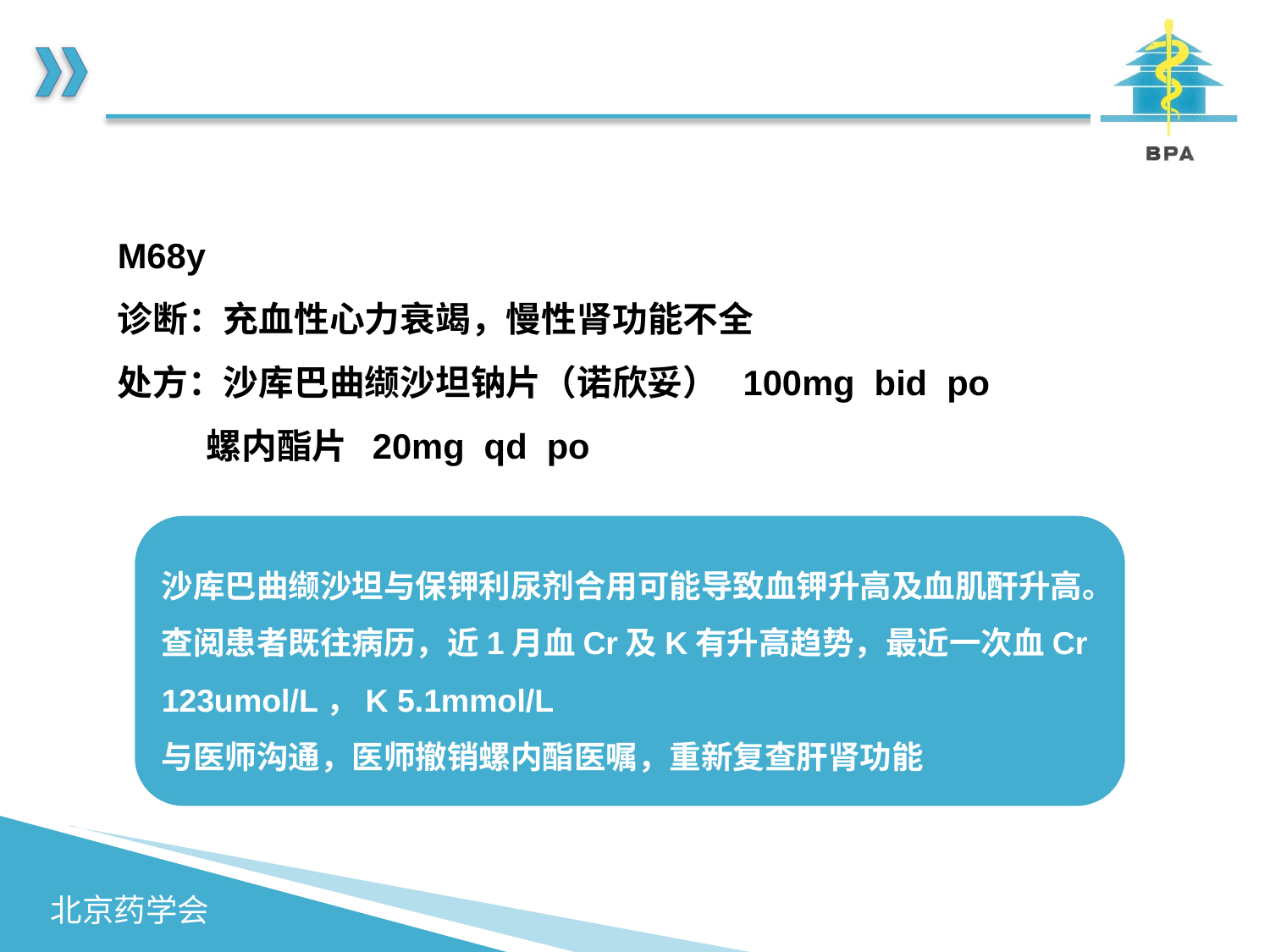

M68y
诊断：充血性心力衰竭，慢性肾功能不全
处方：沙库巴曲缬沙坦钠片（诺欣妥）  100mg  bid  po
          螺内酯片  20mg  qd  po
沙库巴曲缬沙坦与保钾利尿剂合用可能导致血钾升高及血肌酐升高。
查阅患者既往病历，近1月血Cr及K有升高趋势，最近一次血Cr 123umol/L，K 5.1mmol/L
与医师沟通，医师撤销螺内酯医嘱，重新复查肝肾功能